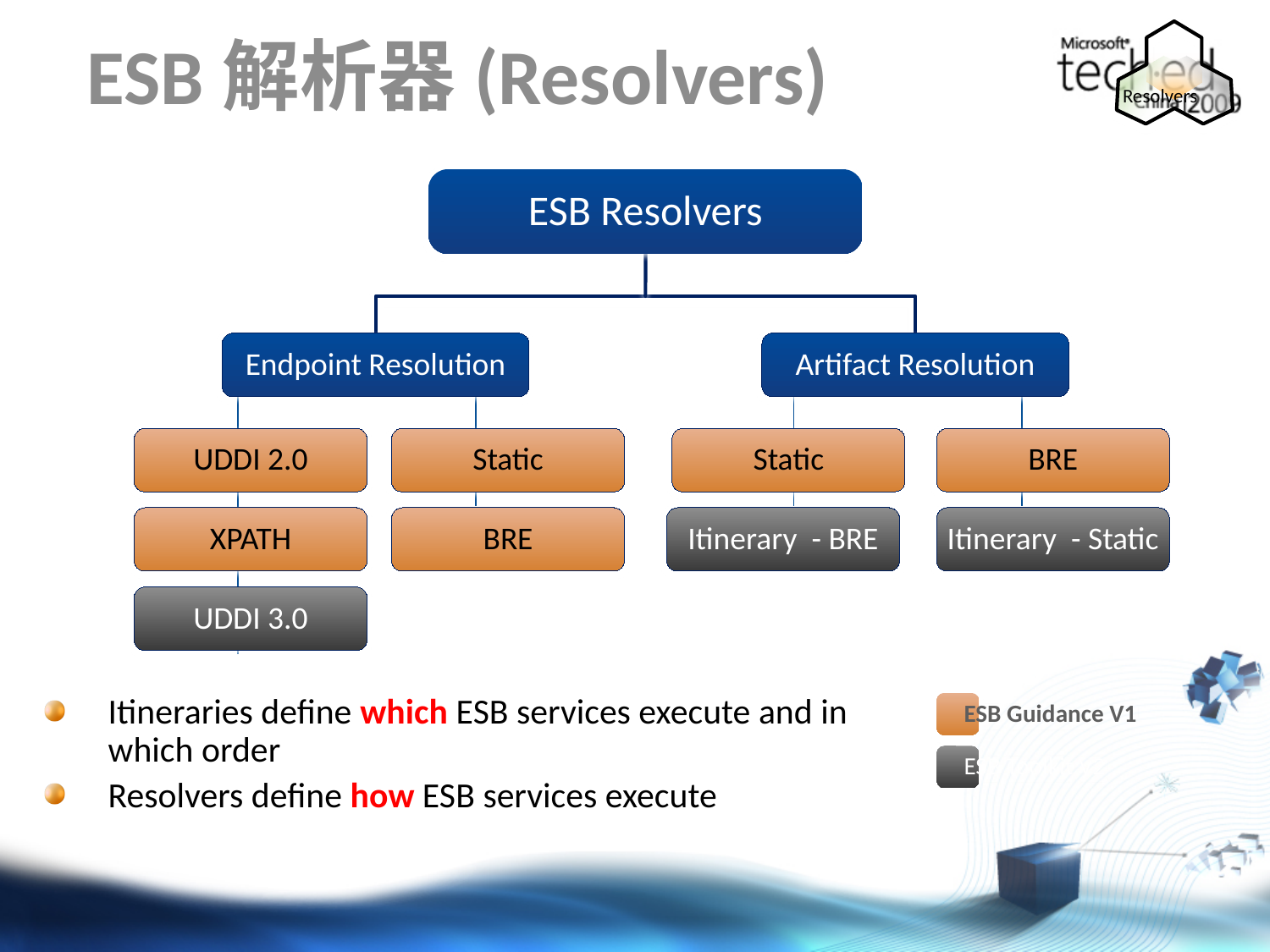

# ESB解析器(Resolvers)

Resolvers
ESB Resolvers

Artifact Resolution
Endpoint Resolution
UDDI 2.0
Static
Static
BRE
XPATH
BRE
Itinerary  - BRE
Itinerary  - Static
UDDI 3.0
Itineraries define which ESB services execute and in which order
Resolvers define how ESB services execute

ESB Guidance V1
ESB Toolkit V2